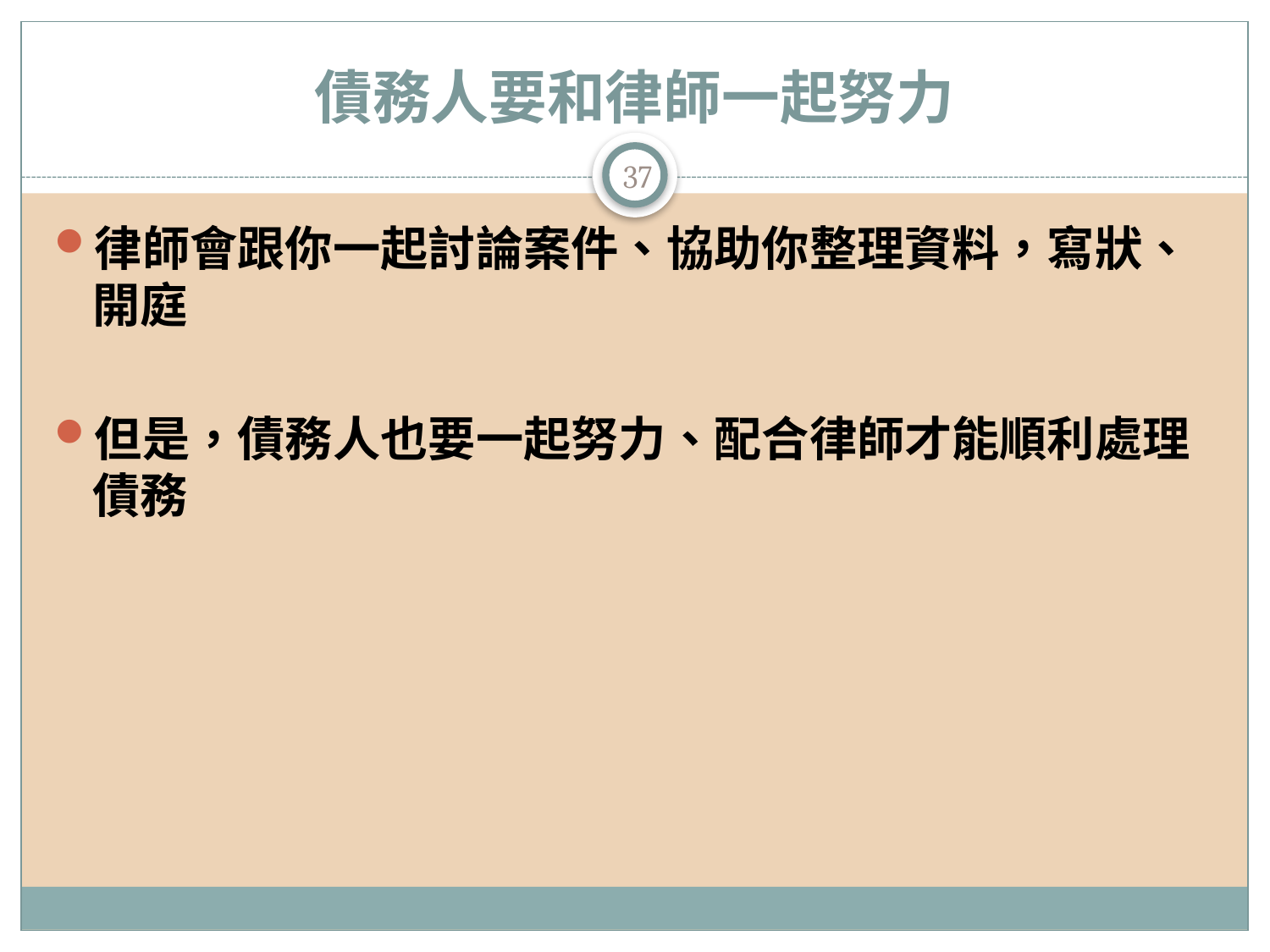

# 債務人要和律師一起努力
37
律師會跟你一起討論案件、協助你整理資料，寫狀、開庭

但是，債務人也要一起努力、配合律師才能順利處理債務